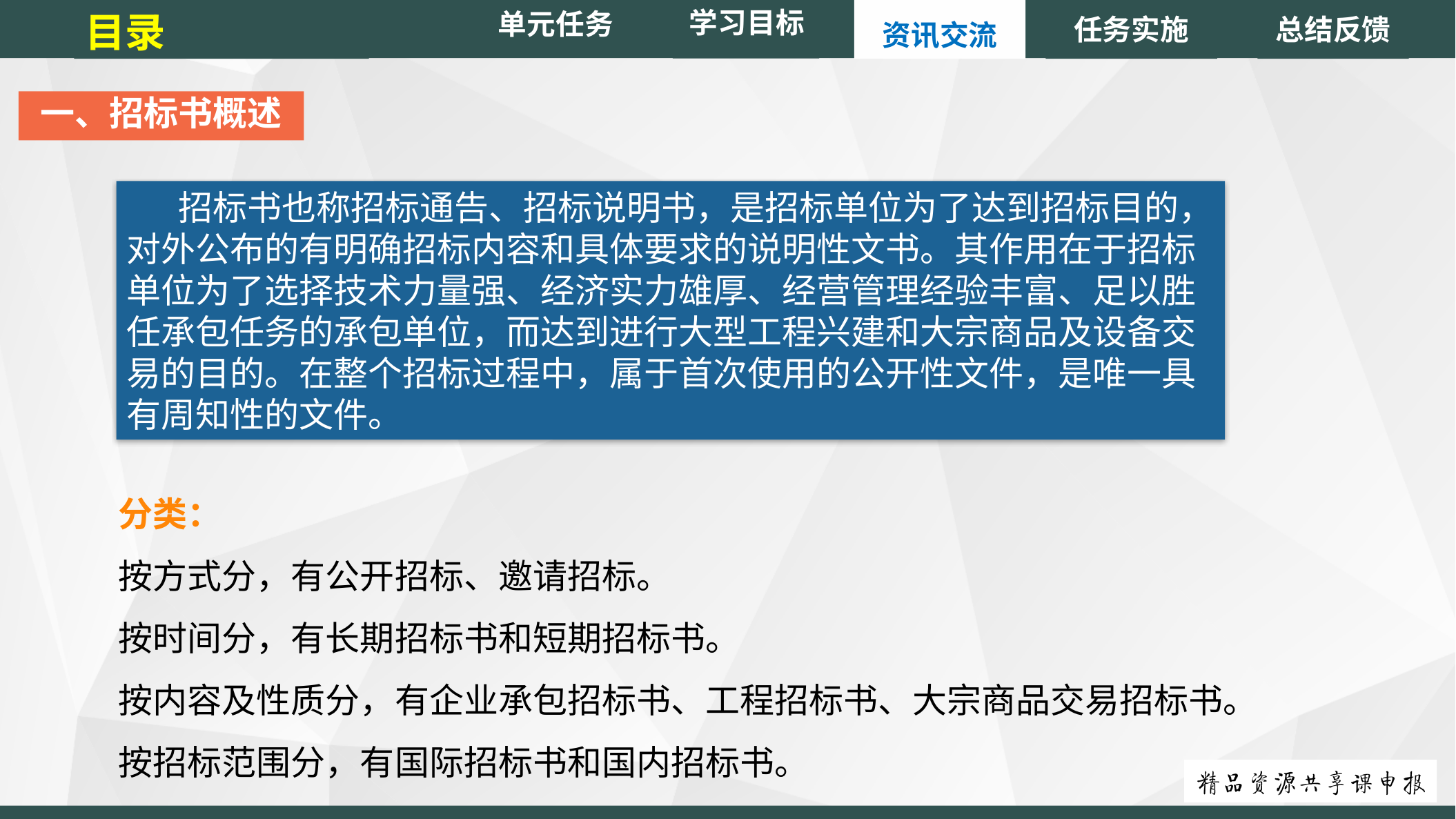

单元任务
目录
任务实施
总结反馈
学习目标
资讯交流

一、招标书概述
招标书也称招标通告、招标说明书，是招标单位为了达到招标目的，对外公布的有明确招标内容和具体要求的说明性文书。其作用在于招标单位为了选择技术力量强、经济实力雄厚、经营管理经验丰富、足以胜任承包任务的承包单位，而达到进行大型工程兴建和大宗商品及设备交易的目的。在整个招标过程中，属于首次使用的公开性文件，是唯一具有周知性的文件。
分类：
按方式分，有公开招标、邀请招标。
按时间分，有长期招标书和短期招标书。
按内容及性质分，有企业承包招标书、工程招标书、大宗商品交易招标书。
按招标范围分，有国际招标书和国内招标书。